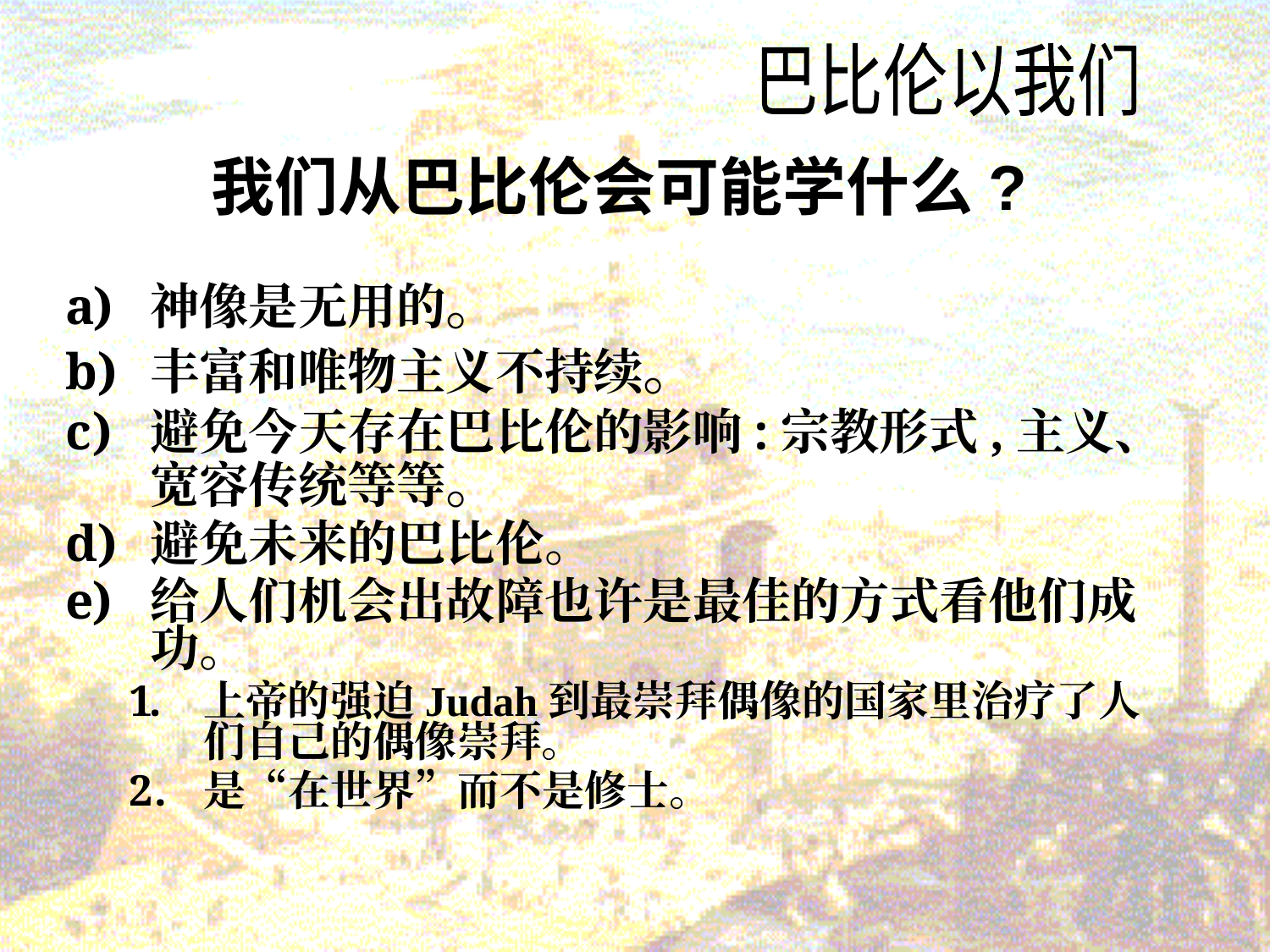

144
巴比伦以我们
# 我们从巴比伦会可能学什么?
神像是无用的。
丰富和唯物主义不持续。
避免今天存在巴比伦的影响:宗教形式,主义、宽容传统等等。
避免未来的巴比伦。
给人们机会出故障也许是最佳的方式看他们成功。
上帝的强迫Judah到最崇拜偶像的国家里治疗了人们自己的偶像崇拜。
是“在世界”而不是修士。